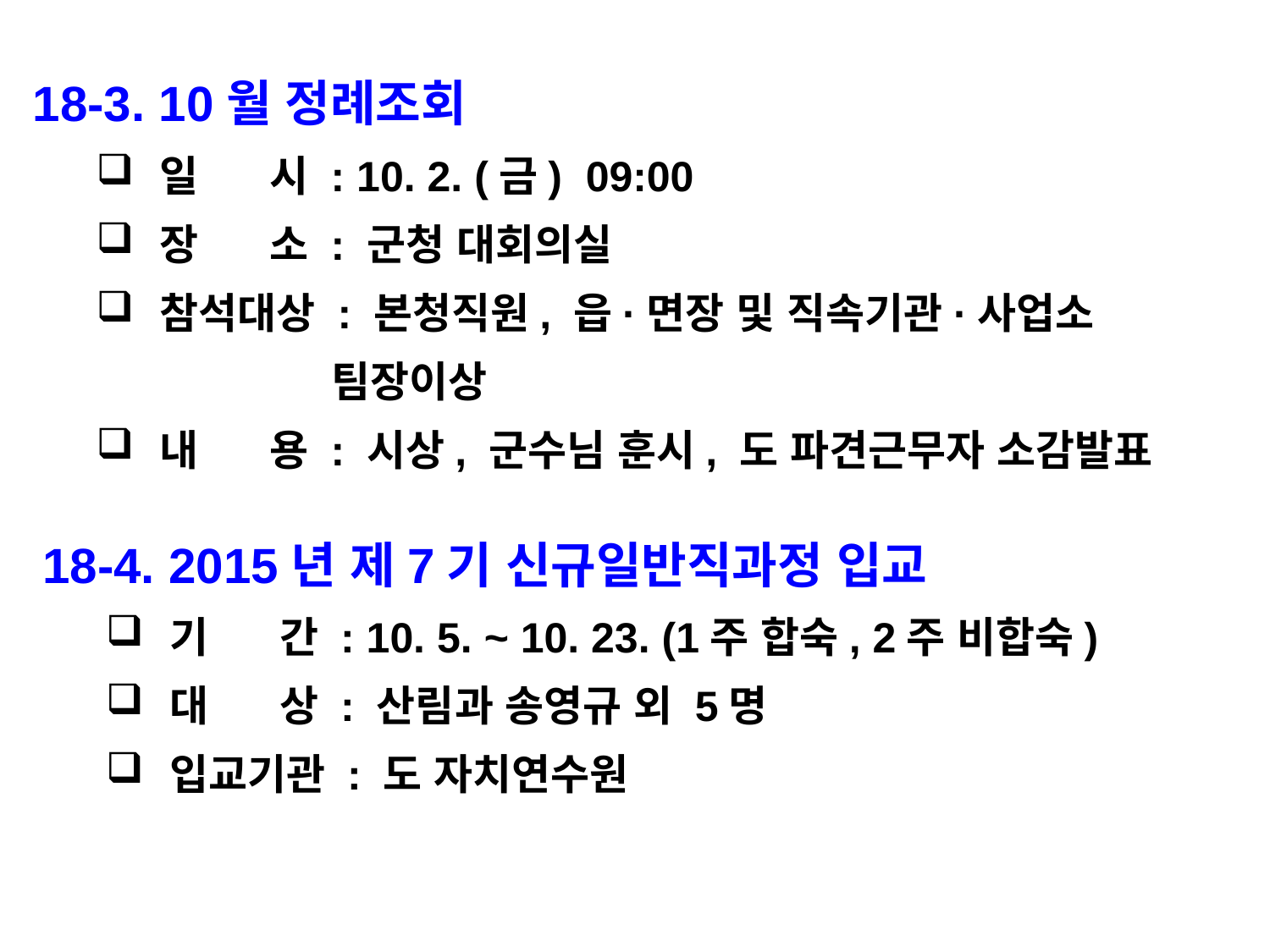

18-3. 10월 정례조회
일      시 : 10. 2. (금)  09:00
장      소 : 군청 대회의실
참석대상 : 본청직원, 읍·면장 및 직속기관·사업소
                   팀장이상
내      용 : 시상, 군수님 훈시, 도 파견근무자 소감발표
18-4. 2015년 제7기 신규일반직과정 입교
기      간 : 10. 5. ~ 10. 23. (1주 합숙, 2주 비합숙)
대      상 : 산림과 송영규 외 5명
입교기관 : 도 자치연수원